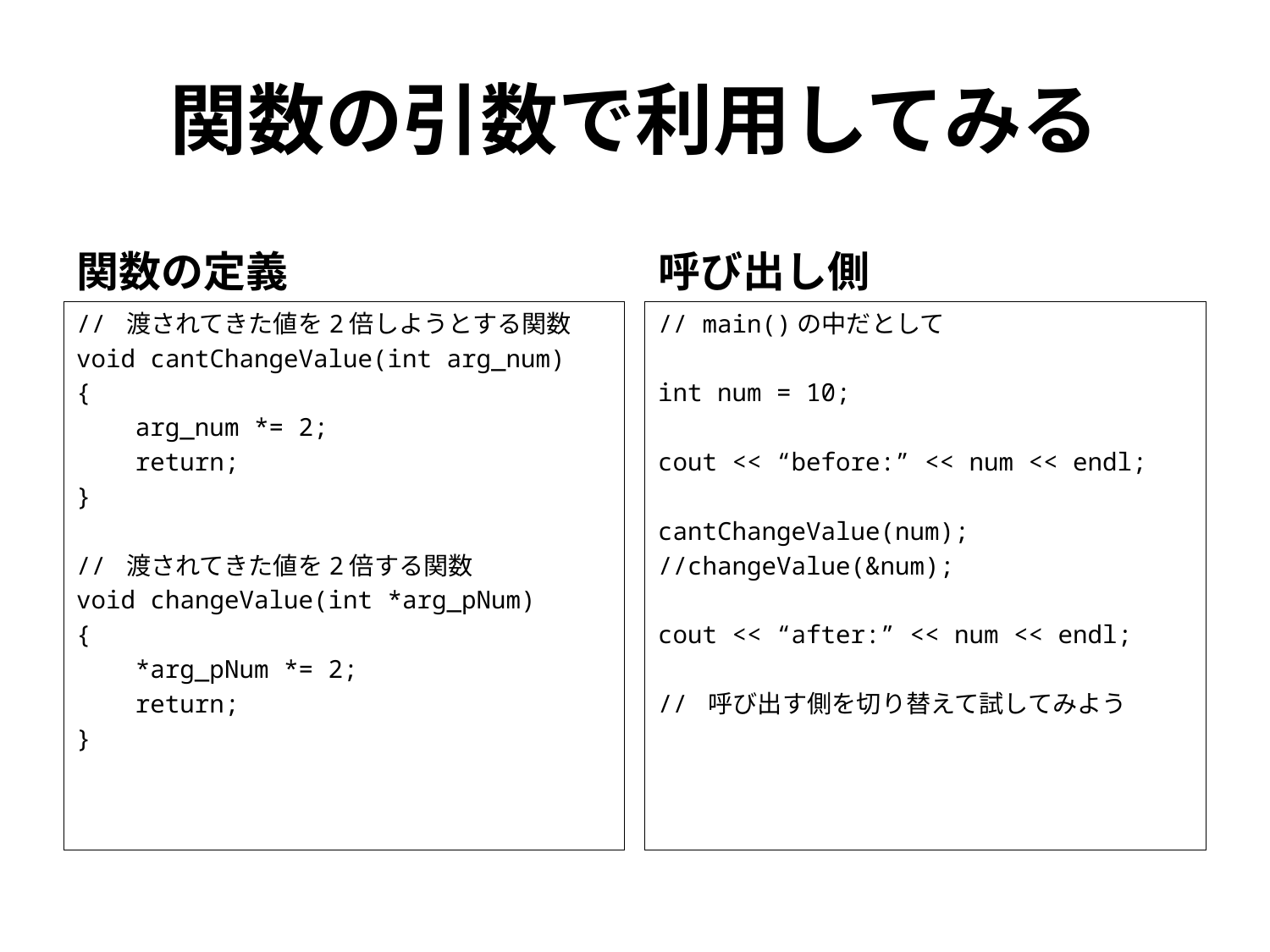

# 関数の引数で利用してみる
関数の定義
呼び出し側
// 渡されてきた値を2倍しようとする関数
void cantChangeValue(int arg_num)
{
    arg_num *= 2;
    return;
}

// 渡されてきた値を2倍する関数
void changeValue(int *arg_pNum)
{
    *arg_pNum *= 2;
    return;
}

// main()の中だとして

int num = 10;

cout << “before:” << num << endl;

cantChangeValue(num);
//changeValue(&num);

cout << “after:” << num << endl;

// 呼び出す側を切り替えて試してみよう